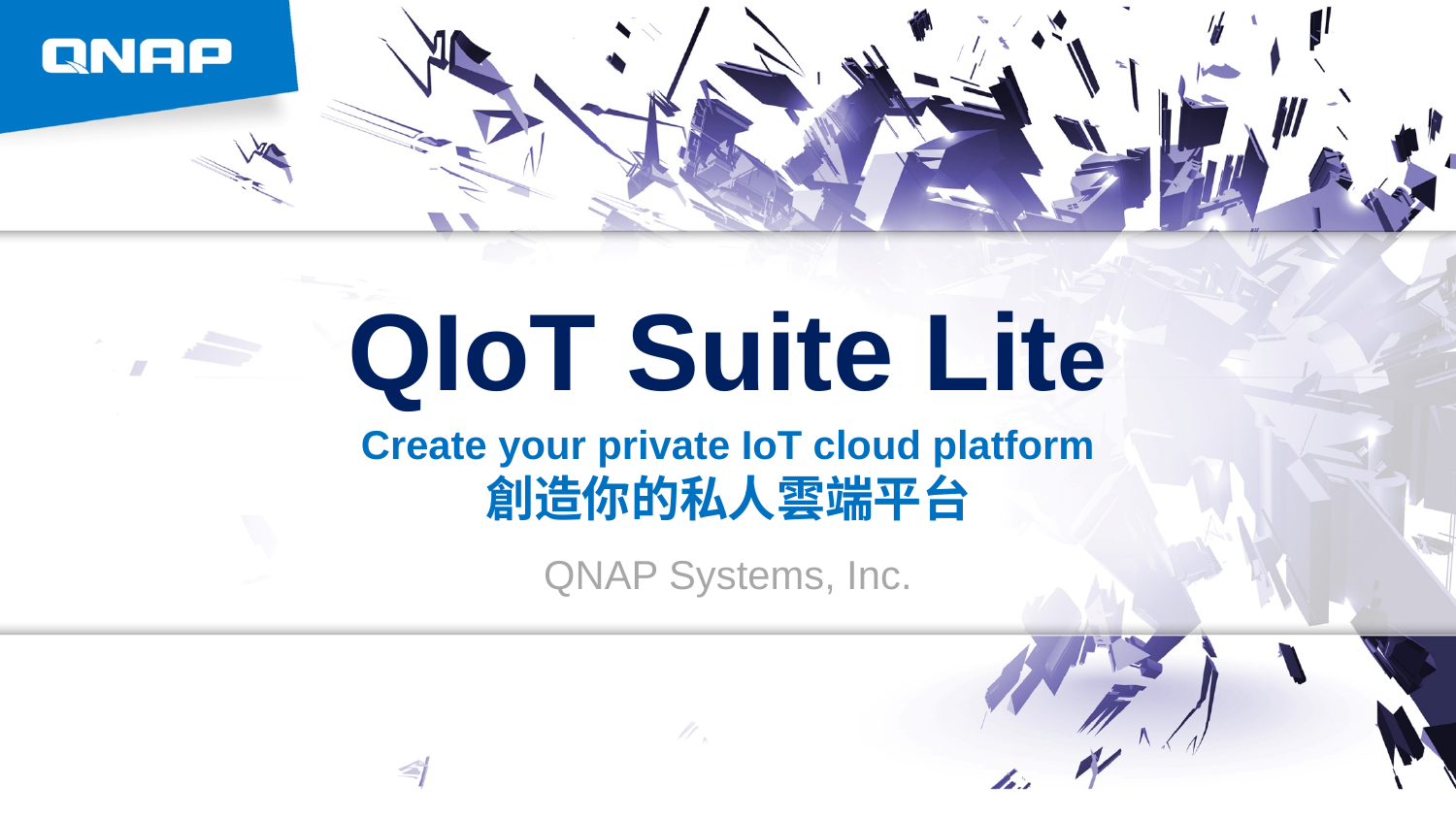

QIoT Suite Lite
Create your private IoT cloud platform
創造你的私人雲端平台
QNAP Systems, Inc.